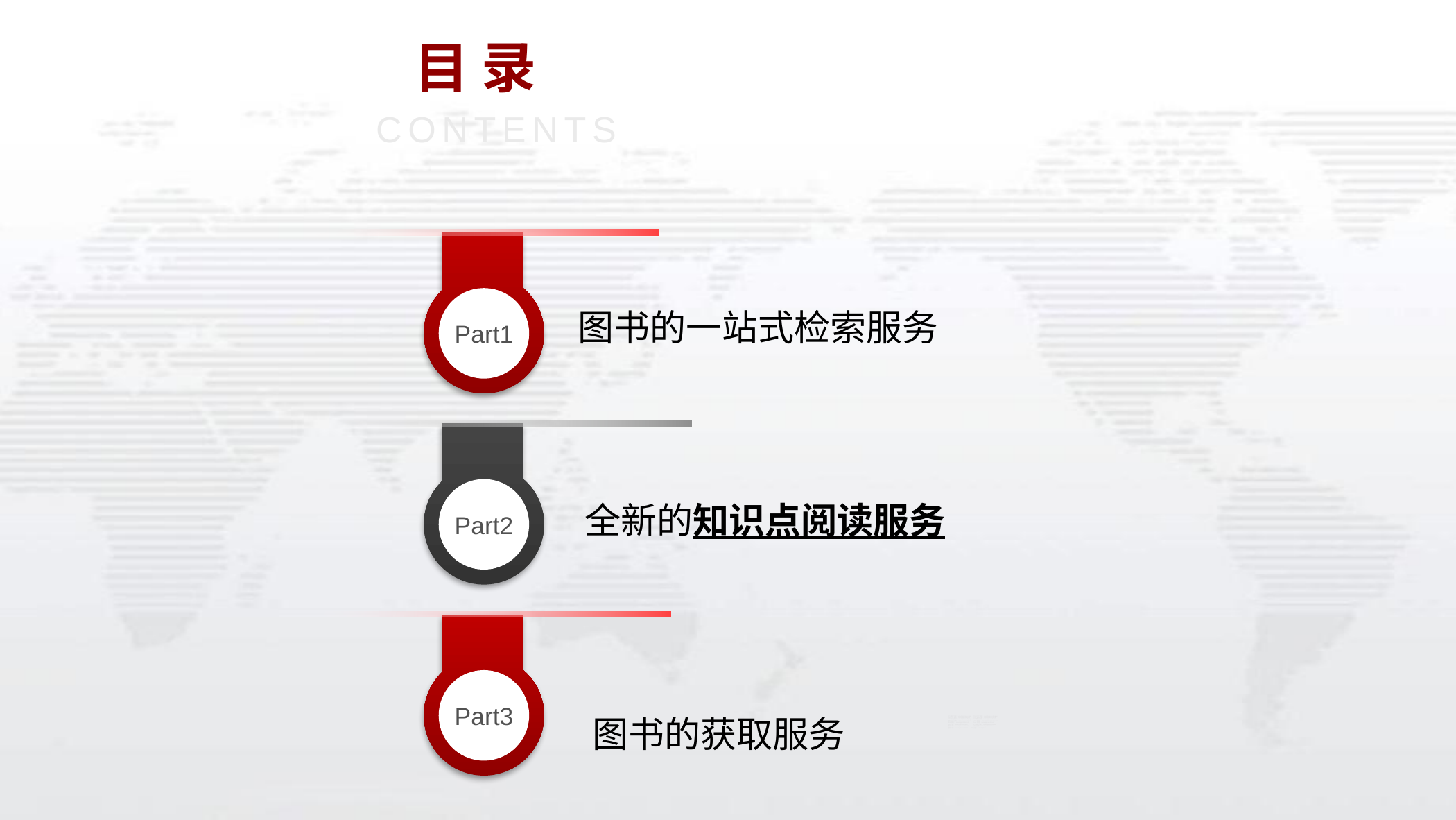

目 录
CONTENTS

图书的一站式检索服务
Part1

全新的知识点阅读服务
Part2

Part3
图书的获取服务